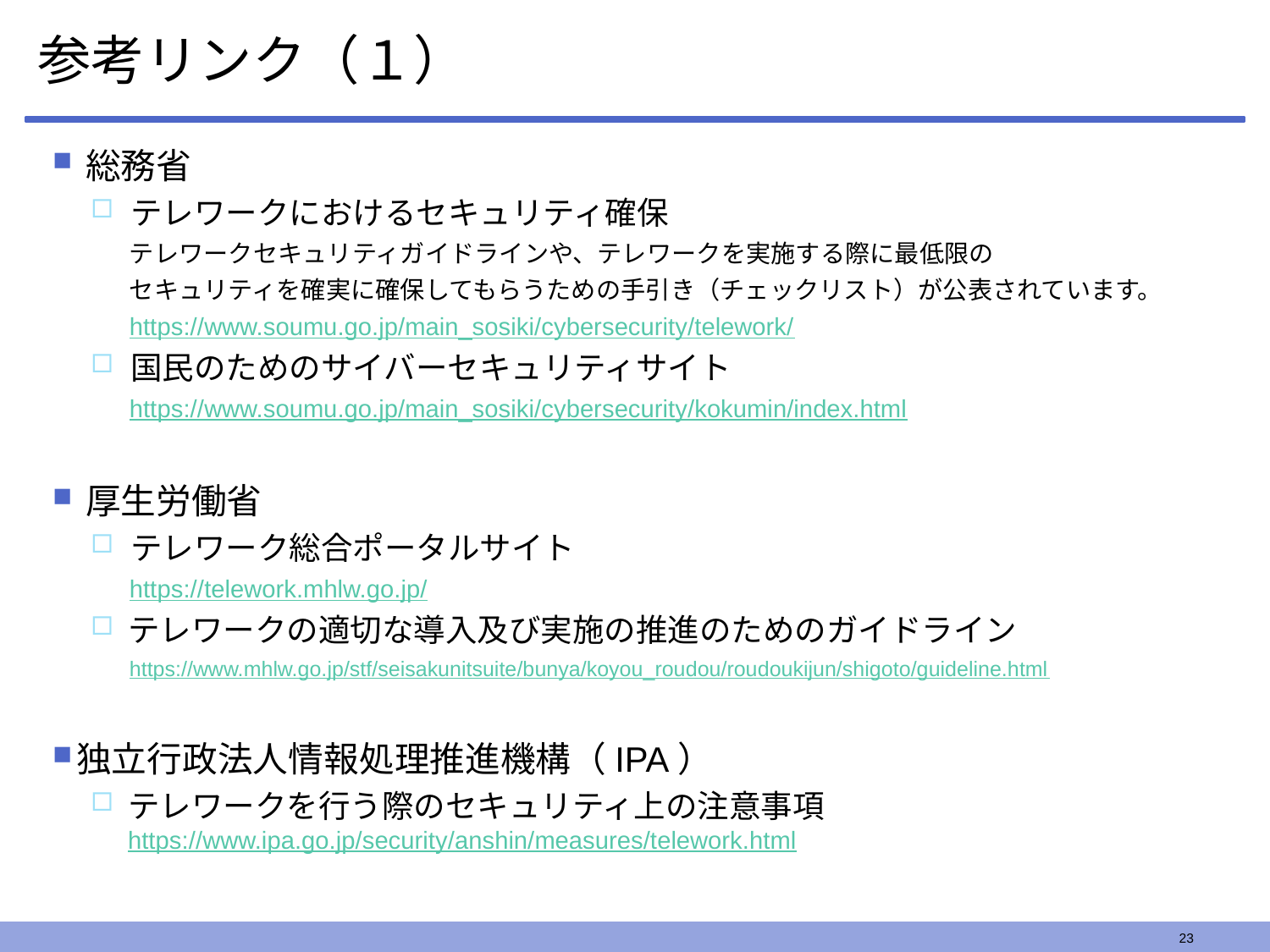

# 参考リンク（１）
総務省
テレワークにおけるセキュリティ確保
テレワークセキュリティガイドラインや、テレワークを実施する際に最低限の
セキュリティを確実に確保してもらうための手引き（チェックリスト）が公表されています。
https://www.soumu.go.jp/main_sosiki/cybersecurity/telework/
国民のためのサイバーセキュリティサイト
https://www.soumu.go.jp/main_sosiki/cybersecurity/kokumin/index.html

厚生労働省
テレワーク総合ポータルサイト
https://telework.mhlw.go.jp/
テレワークの適切な導入及び実施の推進のためのガイドライン
https://www.mhlw.go.jp/stf/seisakunitsuite/bunya/koyou_roudou/roudoukijun/shigoto/guideline.html

独立行政法人情報処理推進機構（IPA）
テレワークを行う際のセキュリティ上の注意事項https://www.ipa.go.jp/security/anshin/measures/telework.html

23